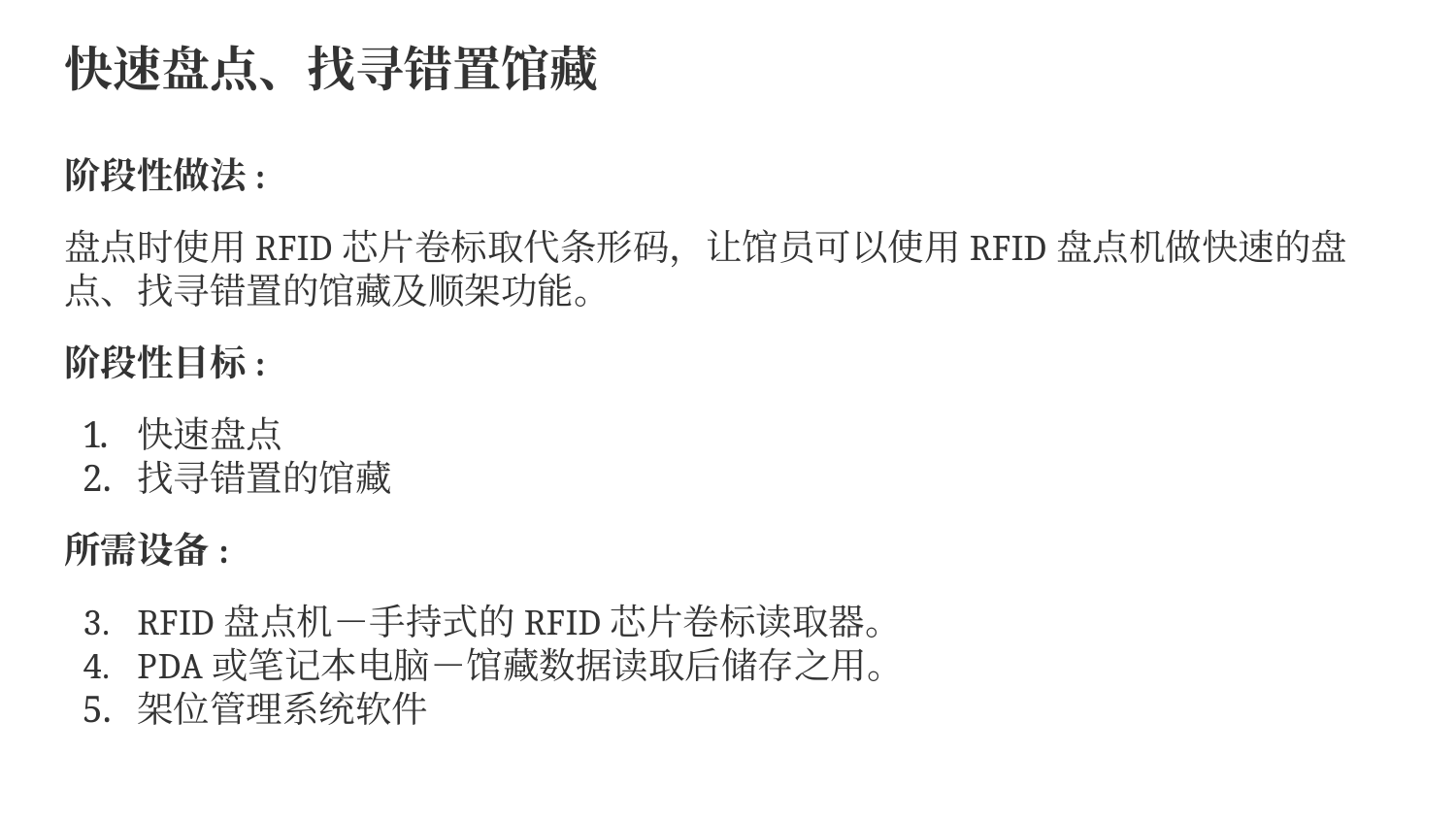

# 快速盘点、找寻错置馆藏
阶段性做法:
盘点时使用RFID芯片卷标取代条形码，让馆员可以使用RFID盘点机做快速的盘点、找寻错置的馆藏及顺架功能。
阶段性目标:
快速盘点
找寻错置的馆藏
所需设备:
RFID盘点机－手持式的RFID芯片卷标读取器。
PDA或笔记本电脑－馆藏数据读取后储存之用。
架位管理系统软件